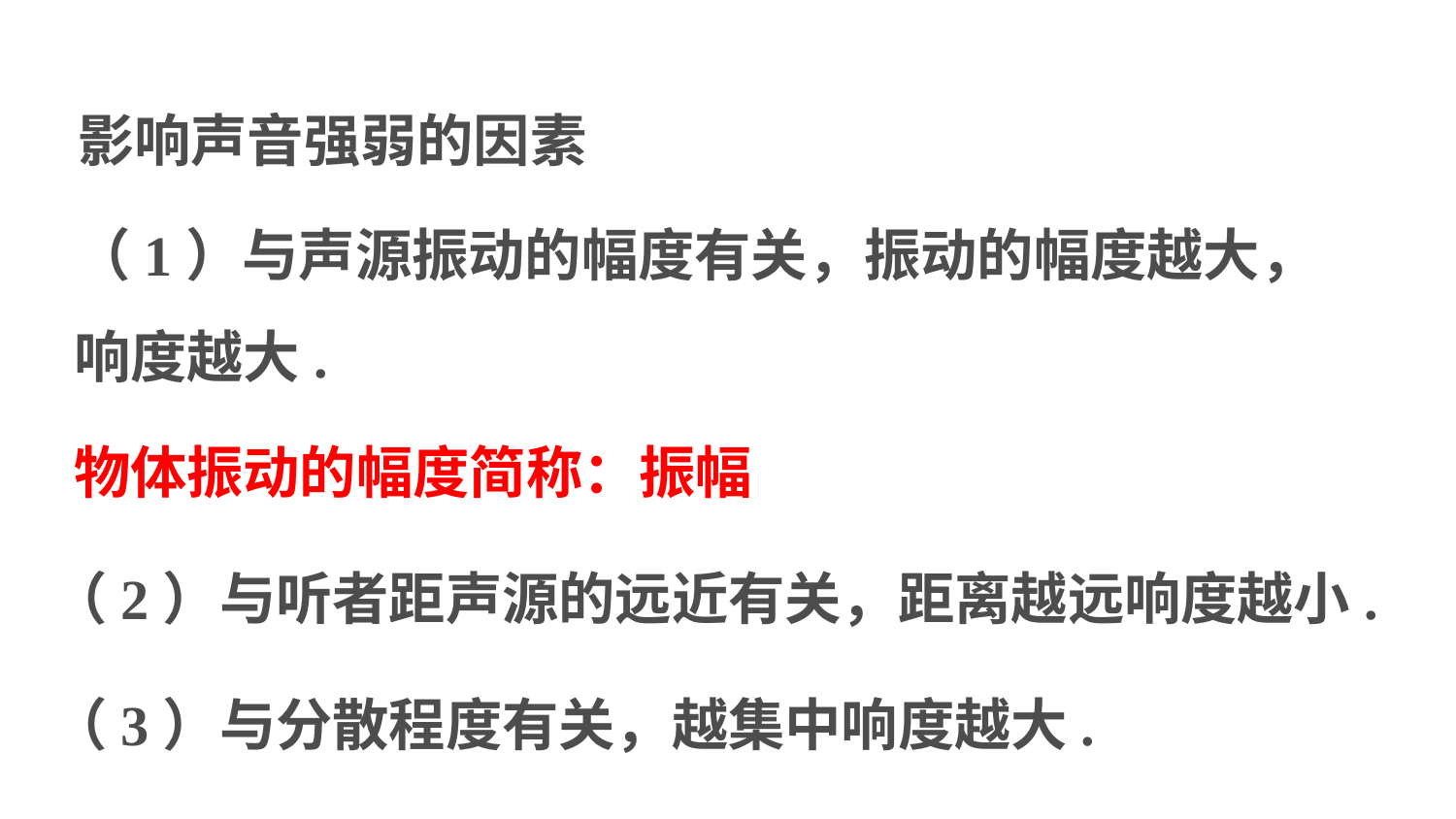

影响声音强弱的因素
（1）与声源振动的幅度有关，振动的幅度越大，响度越大.
物体振动的幅度简称：振幅
（2）与听者距声源的远近有关，距离越远响度越小.
（3）与分散程度有关，越集中响度越大.